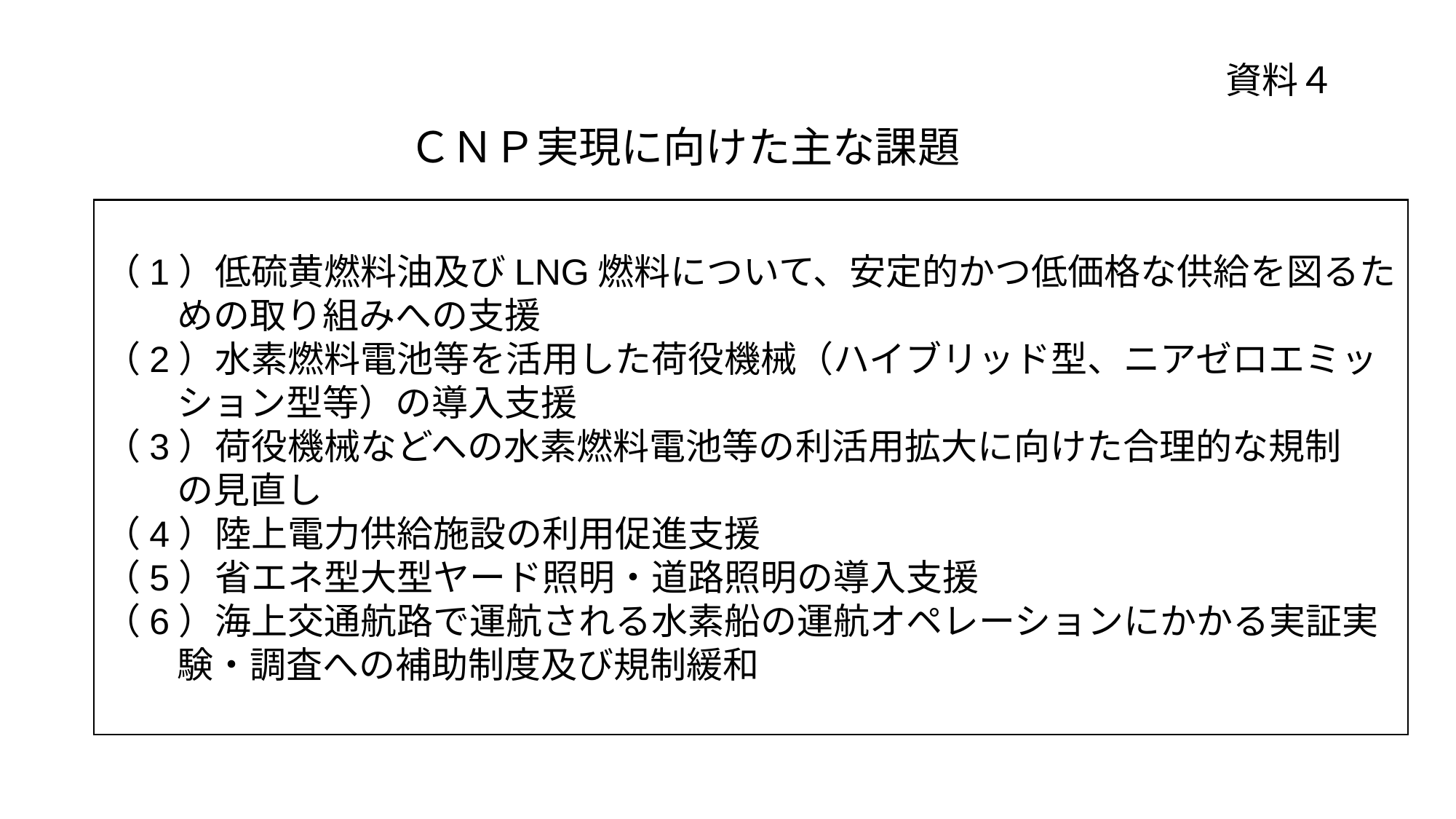

資料４
ＣＮＰ実現に向けた主な課題

（1）低硫黄燃料油及びLNG燃料について、安定的かつ低価格な供給を図るた
　　めの取り組みへの支援
（2）水素燃料電池等を活用した荷役機械（ハイブリッド型、ニアゼロエミッ
　　ション型等）の導入支援
（3）荷役機械などへの水素燃料電池等の利活用拡大に向けた合理的な規制
　　の見直し
（4）陸上電力供給施設の利用促進支援
（5）省エネ型大型ヤード照明・道路照明の導入支援
（6）海上交通航路で運航される水素船の運航オペレーションにかかる実証実
　　験・調査への補助制度及び規制緩和